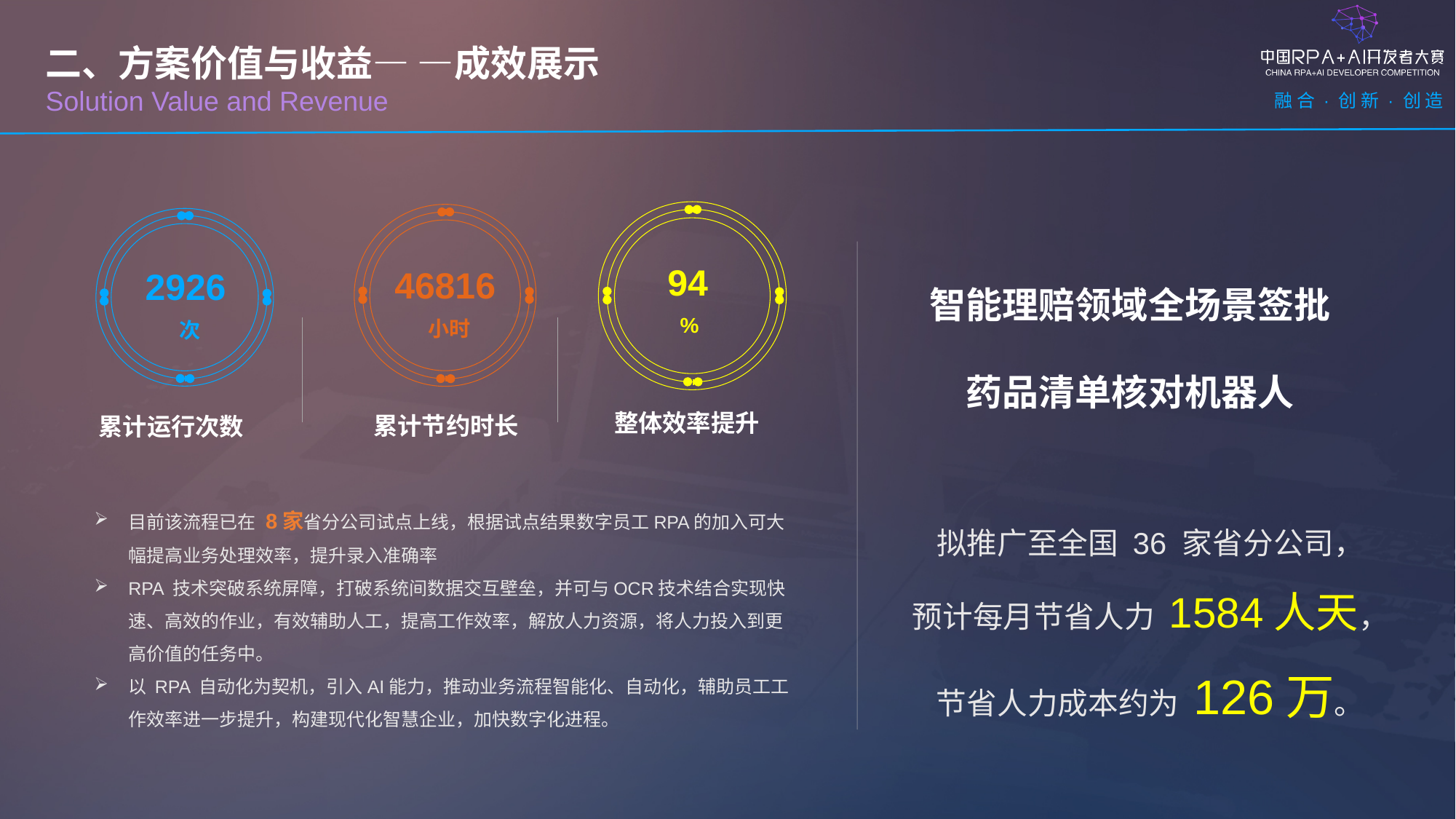

二、方案价值与收益— —成效展示
Solution Value and Revenue

智能理赔领域全场景签批
药品清单核对机器人
94
  %
46816
  小时
2926
  次
整体效率提升
累计节约时长
累计运行次数
目前该流程已在 8家省分公司试点上线，根据试点结果数字员工RPA的加入可大幅提高业务处理效率，提升录入准确率
RPA 技术突破系统屏障，打破系统间数据交互壁垒，并可与OCR技术结合实现快速、高效的作业，有效辅助人工，提高工作效率，解放人力资源，将人力投入到更高价值的任务中。
以 RPA 自动化为契机，引入AI能力，推动业务流程智能化、自动化，辅助员工工作效率进一步提升，构建现代化智慧企业，加快数字化进程。
拟推广至全国 36 家省分公司，
预计每月节省人力 1584人天，
节省人力成本约为 126万。